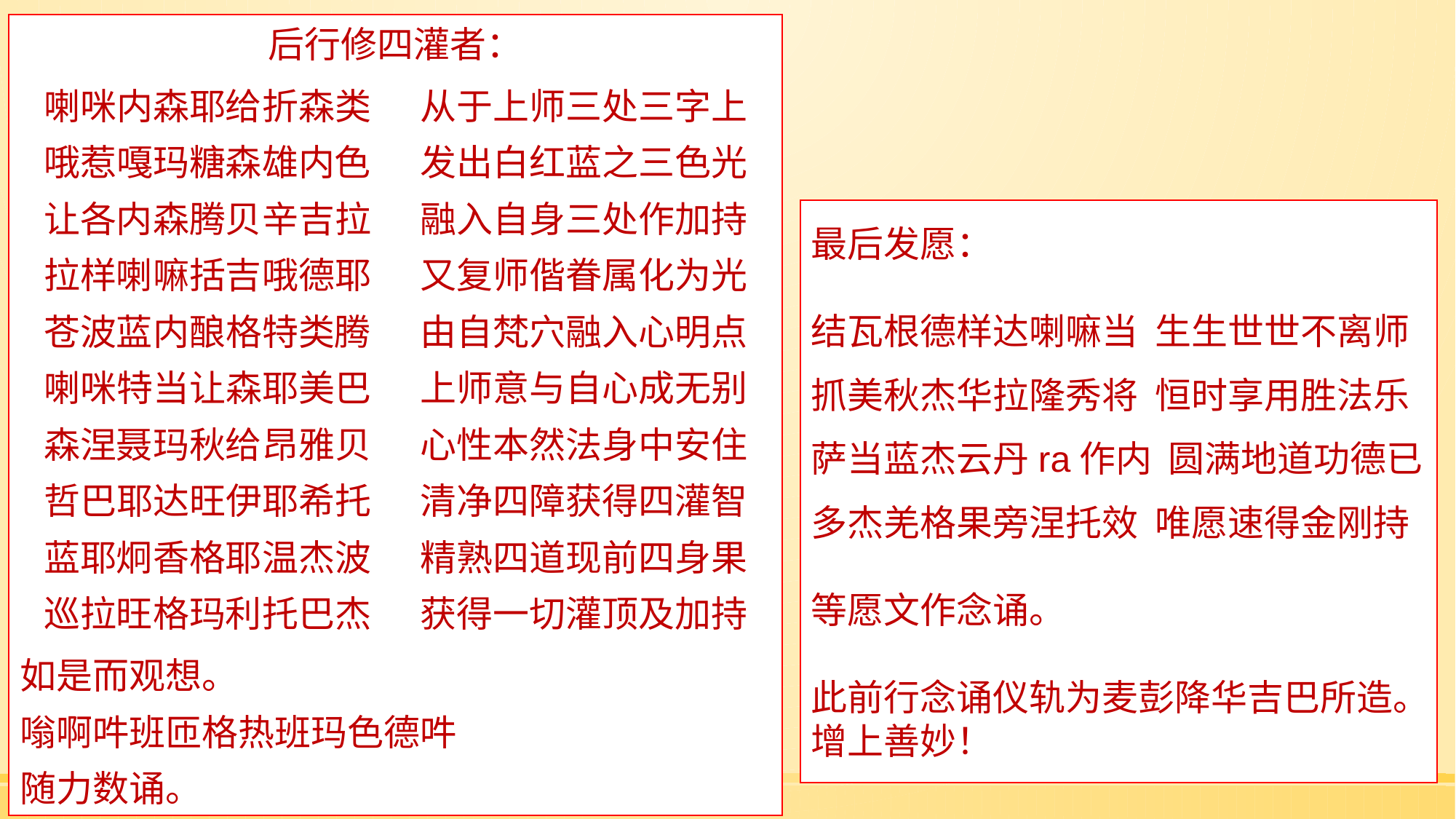

后行修四灌者：

喇咪内森耶给折森类      从于上师三处三字上

哦惹嘎玛糖森雄内色      发出白红蓝之三色光

让各内森腾贝辛吉拉      融入自身三处作加持

拉样喇嘛括吉哦德耶      又复师偕眷属化为光

苍波蓝内酿格特类腾      由自梵穴融入心明点

喇咪特当让森耶美巴      上师意与自心成无别

森涅聂玛秋给昂雅贝      心性本然法身中安住

哲巴耶达旺伊耶希托      清净四障获得四灌智

蓝耶炯香格耶温杰波      精熟四道现前四身果

巡拉旺格玛利托巴杰      获得一切灌顶及加持

如是而观想。

嗡啊吽班匝格热班玛色德吽

随力数诵。
最后发愿：

结瓦根德样达喇嘛当  生生世世不离师

抓美秋杰华拉隆秀将  恒时享用胜法乐

萨当蓝杰云丹ra作内  圆满地道功德已

多杰羌格果旁涅托效  唯愿速得金刚持

等愿文作念诵。

此前行念诵仪轨为麦彭降华吉巴所造。增上善妙！